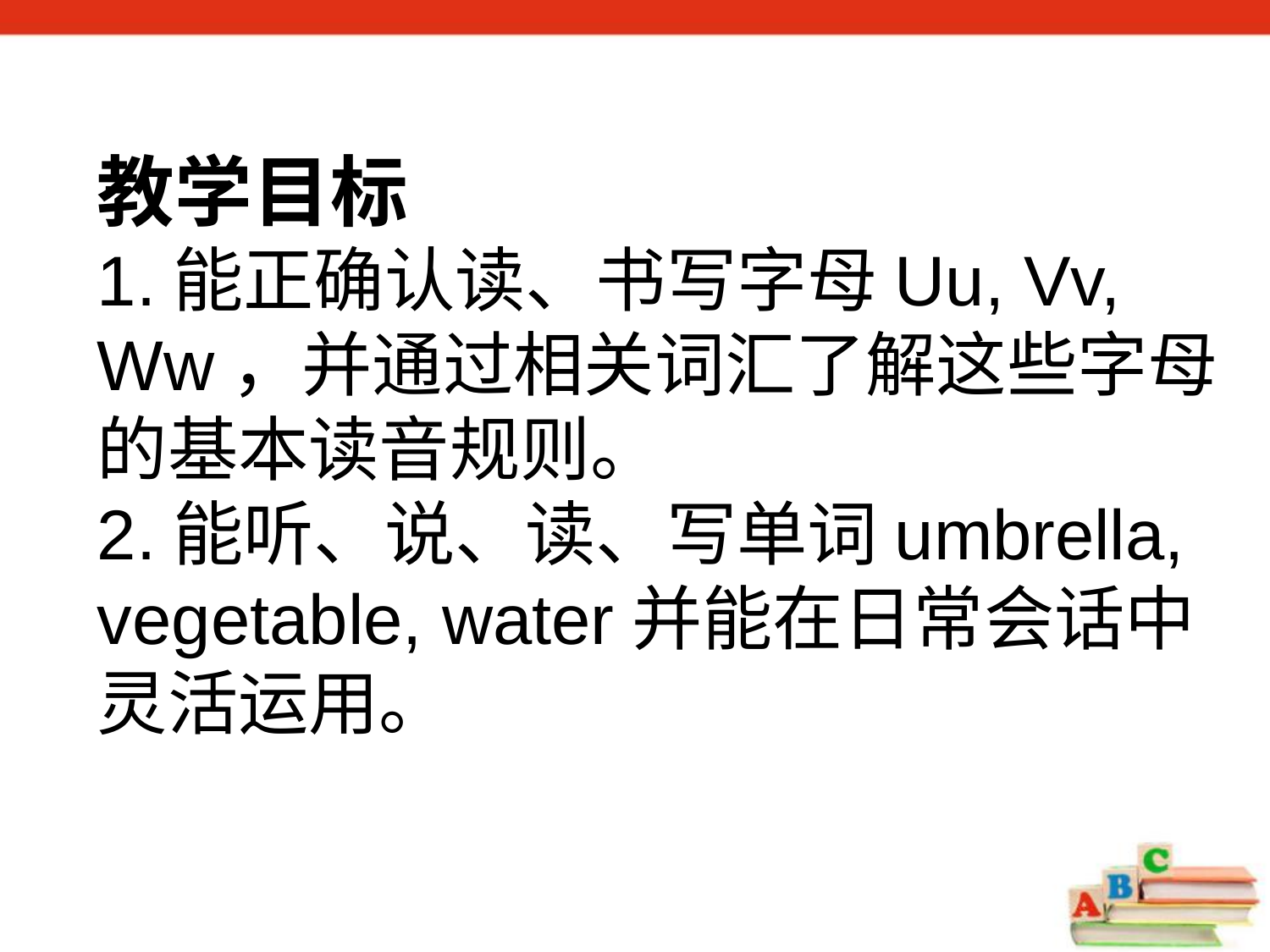

教学目标
1.能正确认读、书写字母Uu, Vv, Ww，并通过相关词汇了解这些字母的基本读音规则。
2.能听、说、读、写单词umbrella, vegetable, water并能在日常会话中灵活运用。